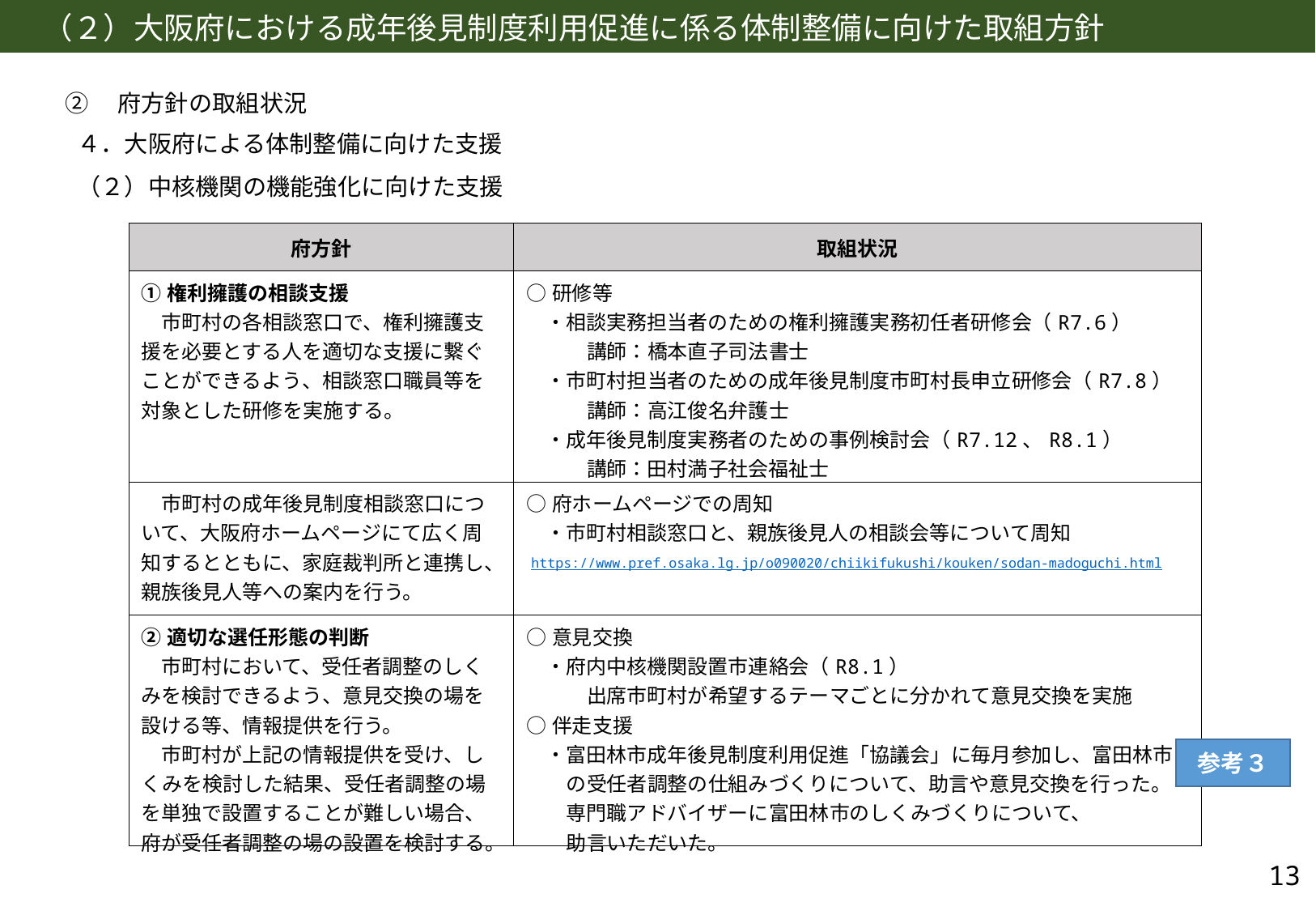

# （２）大阪府における成年後見制度利用促進に係る体制整備に向けた取組方針
②　府方針の取組状況
４．大阪府による体制整備に向けた支援
（２）中核機関の機能強化に向けた支援
| 府方針 | 取組状況 |
| --- | --- |
| ①権利擁護の相談支援 　市町村の各相談窓口で、権利擁護支援を必要とする人を適切な支援に繋ぐことができるよう、相談窓口職員等を対象とした研修を実施する。 | ○研修等 　・相談実務担当者のための権利擁護実務初任者研修会（R7.6） 　　　講師：橋本直子司法書士 　・市町村担当者のための成年後見制度市町村長申立研修会（R7.8） 　　　講師：高江俊名弁護士 　・成年後見制度実務者のための事例検討会（R7.12、R8.1） 　　　講師：田村満子社会福祉士 |
| 市町村の成年後見制度相談窓口について、大阪府ホームページにて広く周知するとともに、家庭裁判所と連携し、親族後見人等への案内を行う。 | ○府ホームページでの周知　 　・市町村相談窓口と、親族後見人の相談会等について周知 |
| ②適切な選任形態の判断 　市町村において、受任者調整のしくみを検討できるよう、意見交換の場を設ける等、情報提供を行う。 　市町村が上記の情報提供を受け、しくみを検討した結果、受任者調整の場を単独で設置することが難しい場合、府が受任者調整の場の設置を検討する。 | ○意見交換 　・府内中核機関設置市連絡会（R8.1） 　　　出席市町村が希望するテーマごとに分かれて意見交換を実施 ○伴走支援 　・富田林市成年後見制度利用促進「協議会」に毎月参加し、富田林市 　　の受任者調整の仕組みづくりについて、助言や意見交換を行った。 　　専門職アドバイザーに富田林市のしくみづくりについて、 　　助言いただいた。 |
https://www.pref.osaka.lg.jp/o090020/chiikifukushi/kouken/sodan-madoguchi.html
参考３
13